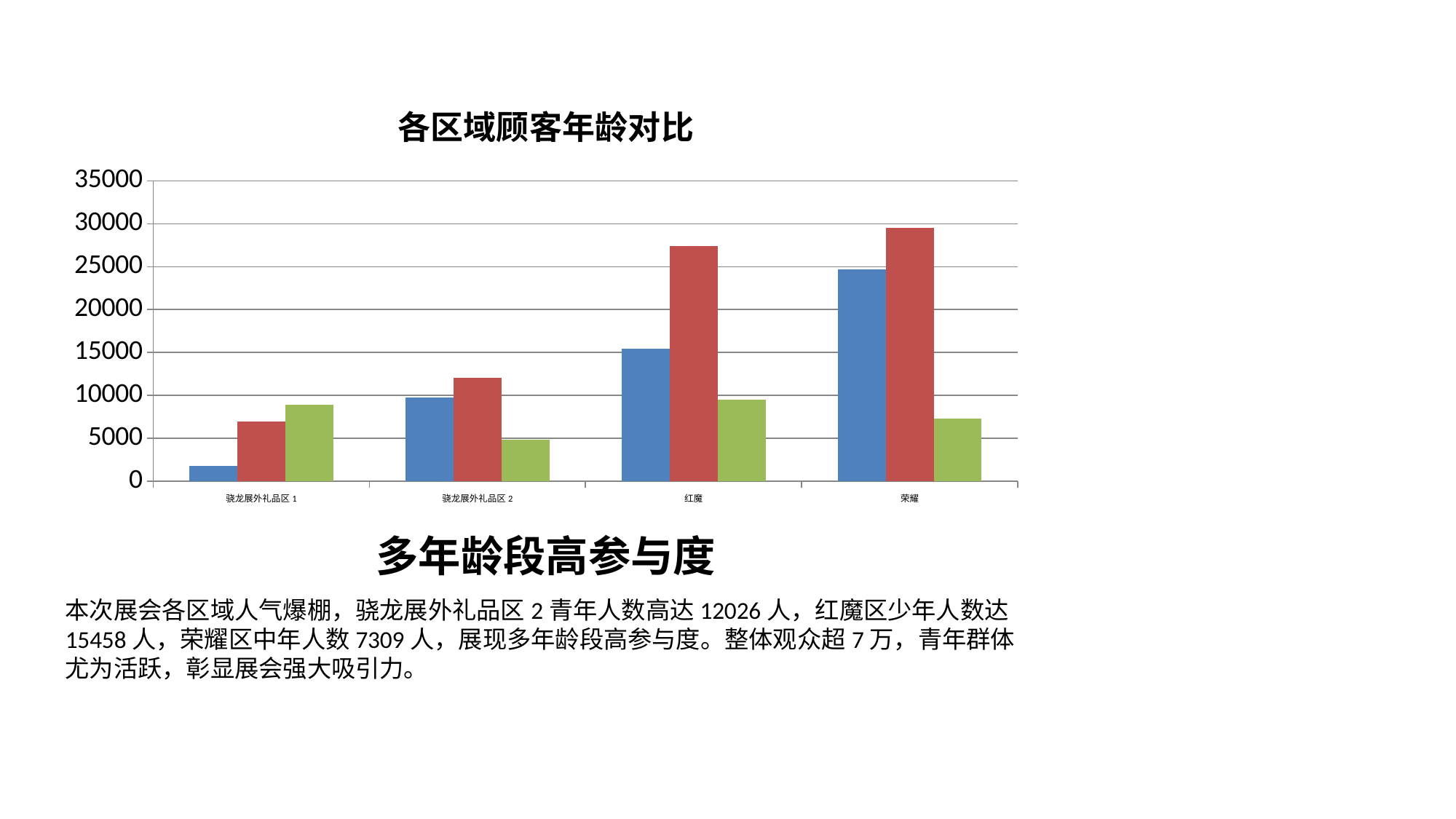

### Chart: 各区域顾客年龄对比

| Category | 少年 | 青年 | 中年 |
|---|---|---|---|
| 骁龙展外礼品区1 | 1780.0 | 6921.0 | 8915.0 |
| 骁龙展外礼品区2 | 9707.0 | 12026.0 | 4865.0 |
| 红魔 | 15458.0 | 27392.0 | 9523.0 |
| 荣耀 | 24701.0 | 29516.0 | 7309.0 |
多年龄段高参与度
本次展会各区域人气爆棚，骁龙展外礼品区2青年人数高达12026人，红魔区少年人数达15458人，荣耀区中年人数7309人，展现多年龄段高参与度。整体观众超7万，青年群体尤为活跃，彰显展会强大吸引力。